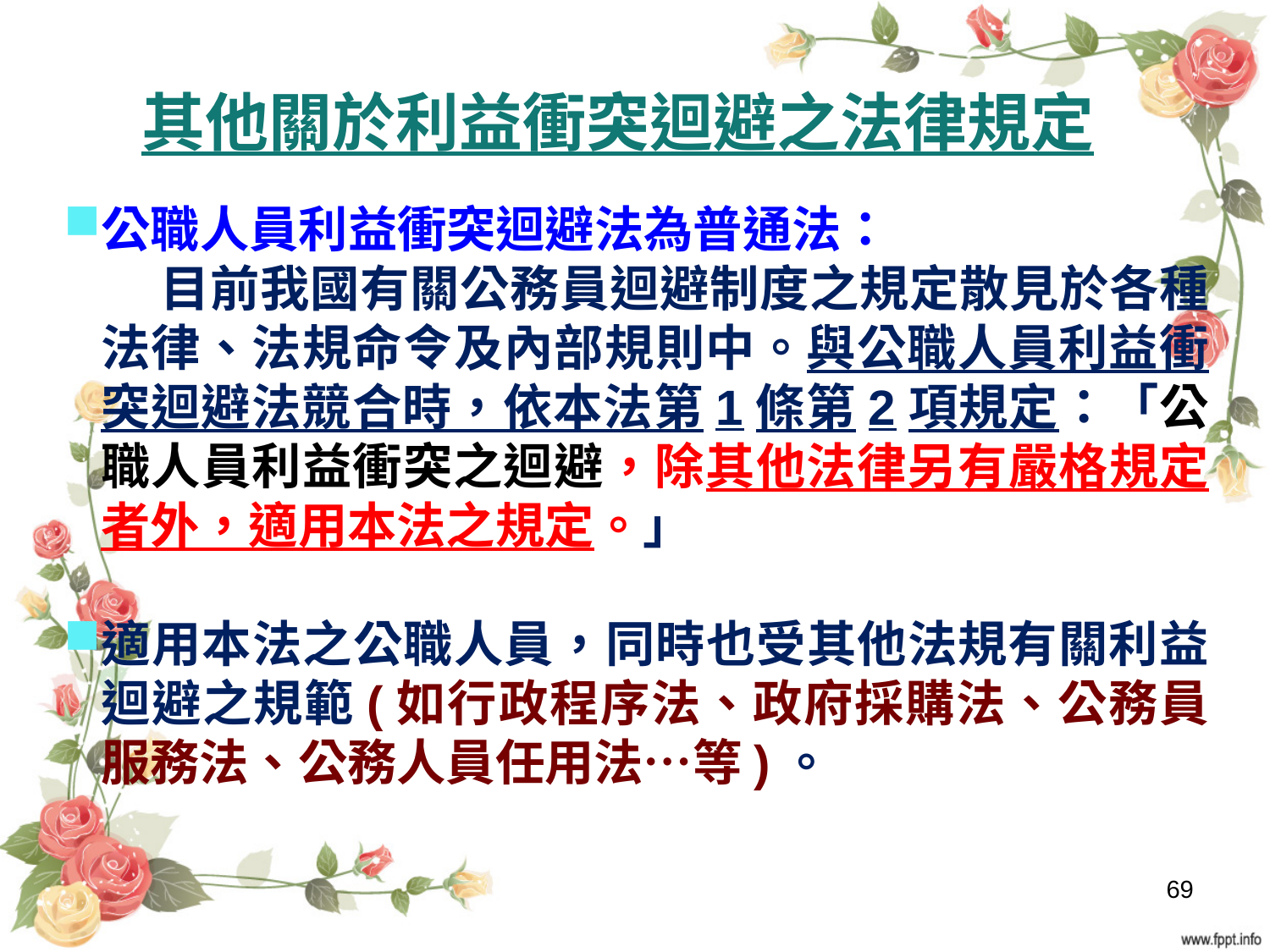

#
  其他關於利益衝突迴避之法律規定
公職人員利益衝突迴避法為普通法：
    目前我國有關公務員迴避制度之規定散見於各種法律、法規命令及內部規則中。與公職人員利益衝突迴避法競合時，依本法第1條第2項規定：「公職人員利益衝突之迴避，除其他法律另有嚴格規定者外，適用本法之規定。」

適用本法之公職人員，同時也受其他法規有關利益迴避之規範(如行政程序法、政府採購法、公務員服務法、公務人員任用法…等)。

69